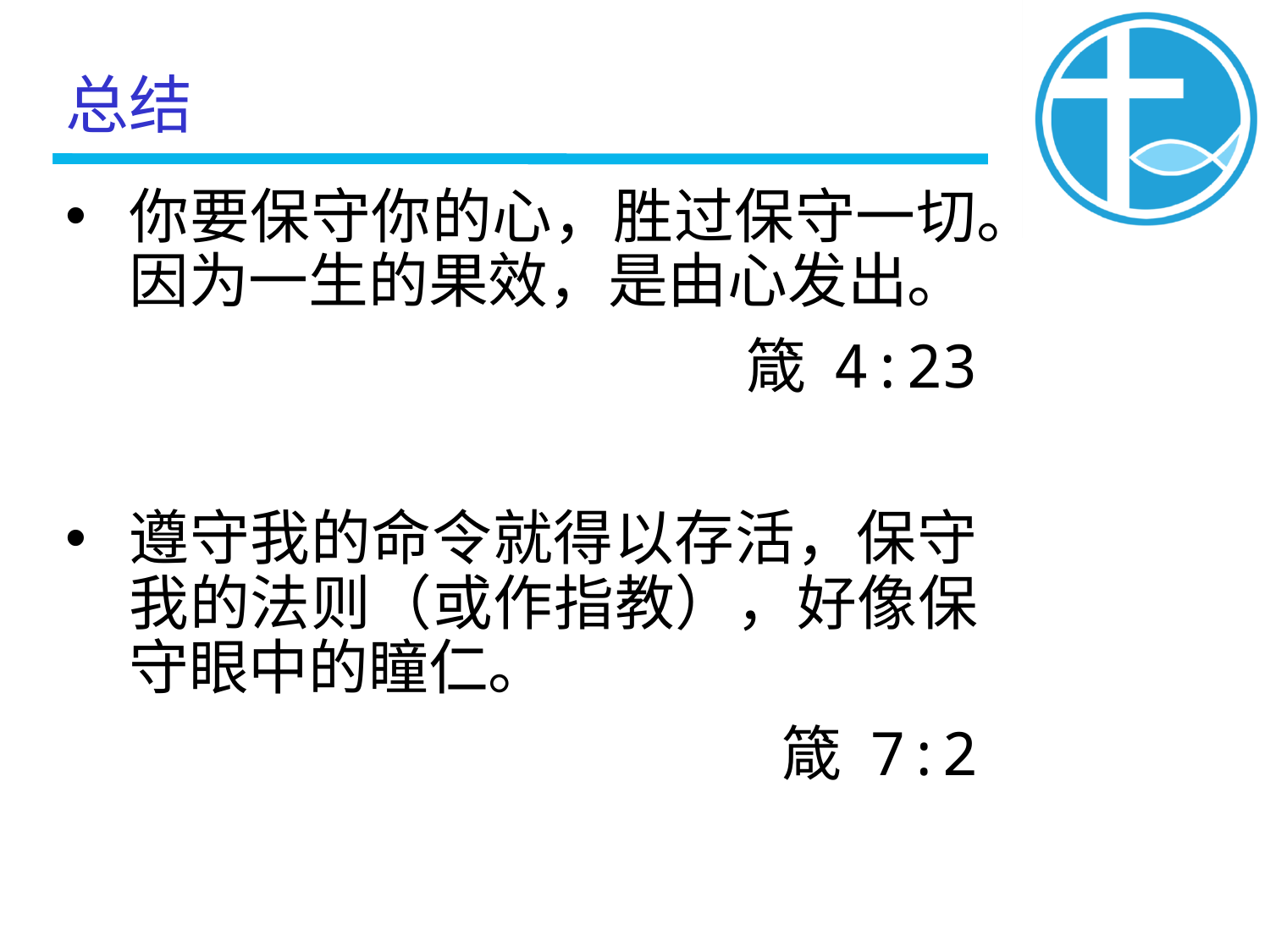

总结

你要保守你的心，胜过保守一切。因为一生的果效，是由心发出。
箴 4:23

遵守我的命令就得以存活，保守我的法则（或作指教），好像保守眼中的瞳仁。
箴 7:2